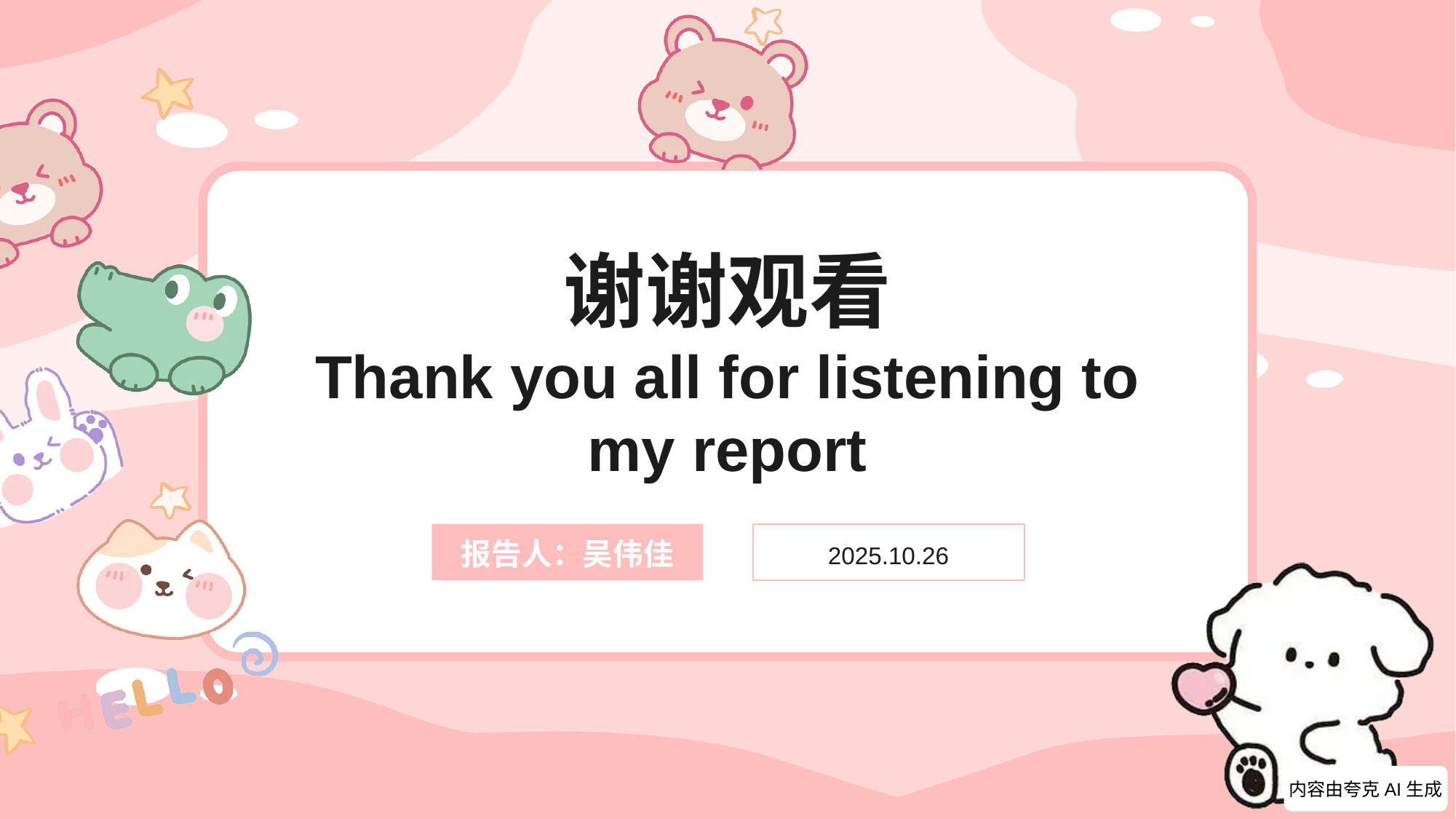

# 谢谢观看
Thank you all for listening to my report
报告人：吴伟佳
2025.10.26
内容由夸克AI生成